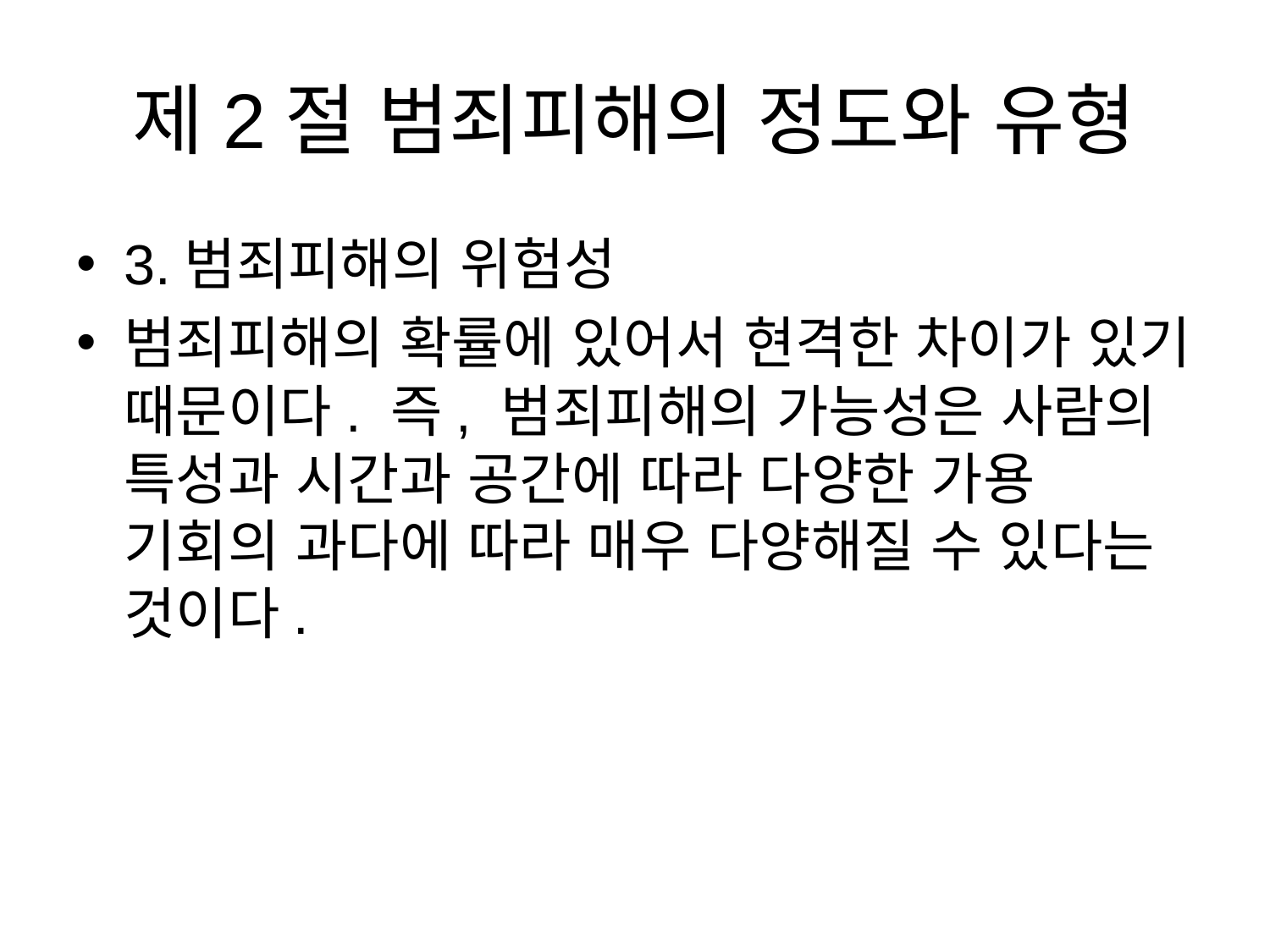

# 제2절 범죄피해의 정도와 유형
3.범죄피해의 위험성
범죄피해의 확률에 있어서 현격한 차이가 있기 때문이다. 즉, 범죄피해의 가능성은 사람의 특성과 시간과 공간에 따라 다양한 가용 기회의 과다에 따라 매우 다양해질 수 있다는 것이다.